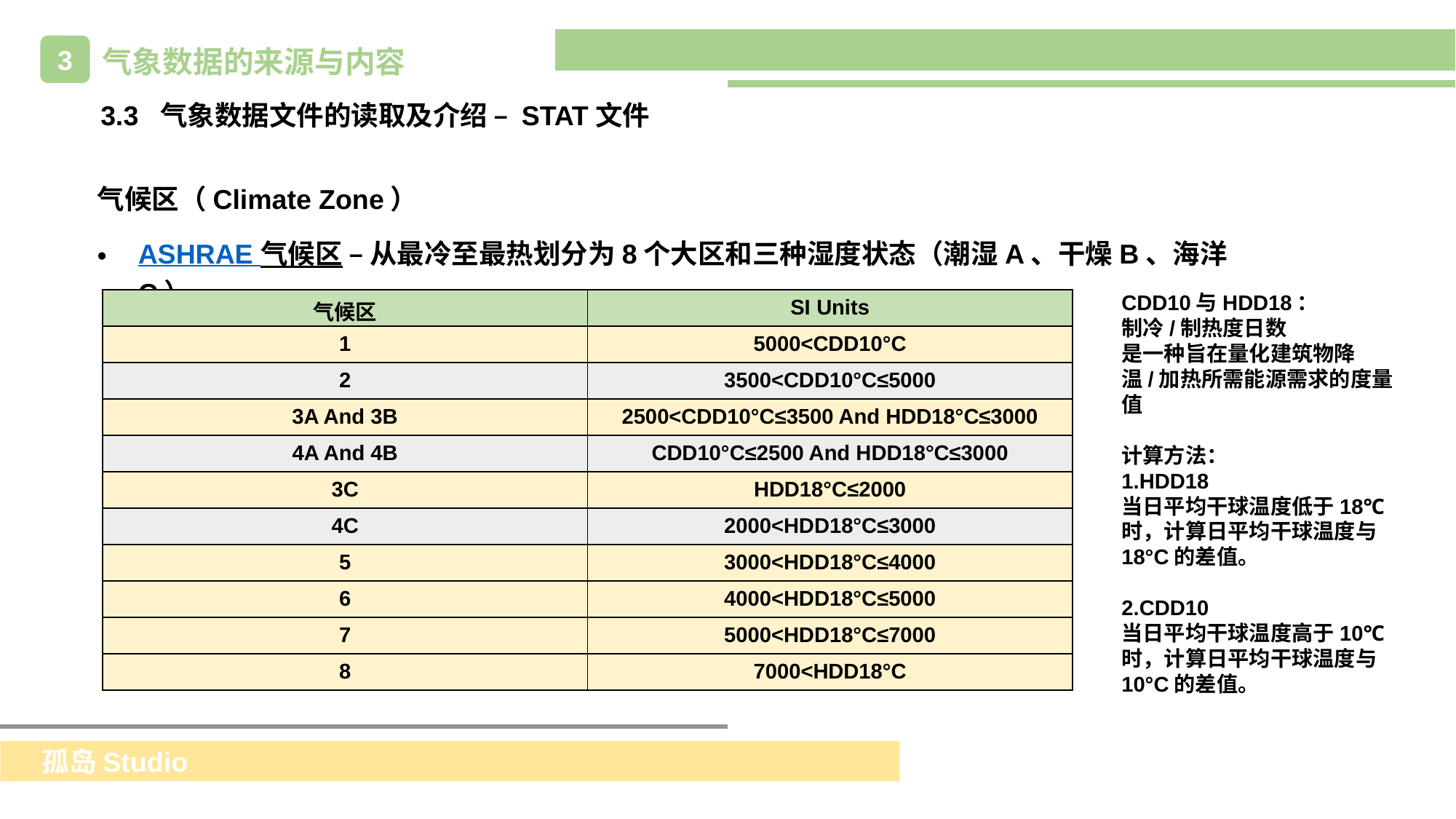

3
气象数据的来源与内容
3.3  气象数据文件的读取及介绍 – STAT文件
气候区（Climate Zone）
ASHRAE 气候区 – 从最冷至最热划分为8个大区和三种湿度状态（潮湿A、干燥B、海洋C）
CDD10与HDD18：
制冷/制热度日数
是一种旨在量化建筑物降温/加热所需能源需求的度量值

计算方法：
1.HDD18
当日平均干球温度低于18℃时，计算日平均干球温度与18°C的差值。

2.CDD10
当日平均干球温度高于10℃时，计算日平均干球温度与10°C的差值。

| 气候区 | SI Units |
| --- | --- |
| 1 | 5000<CDD10°C |
| 2 | 3500<CDD10°C≤5000 |
| 3A And 3B | 2500<CDD10°C≤3500 And HDD18°C≤3000 |
| 4A And 4B | CDD10°C≤2500 And HDD18°C≤3000 |
| 3C | HDD18°C≤2000 |
| 4C | 2000<HDD18°C≤3000 |
| 5 | 3000<HDD18°C≤4000 |
| 6 | 4000<HDD18°C≤5000 |
| 7 | 5000<HDD18°C≤7000 |
| 8 | 7000<HDD18°C |
孤岛Studio